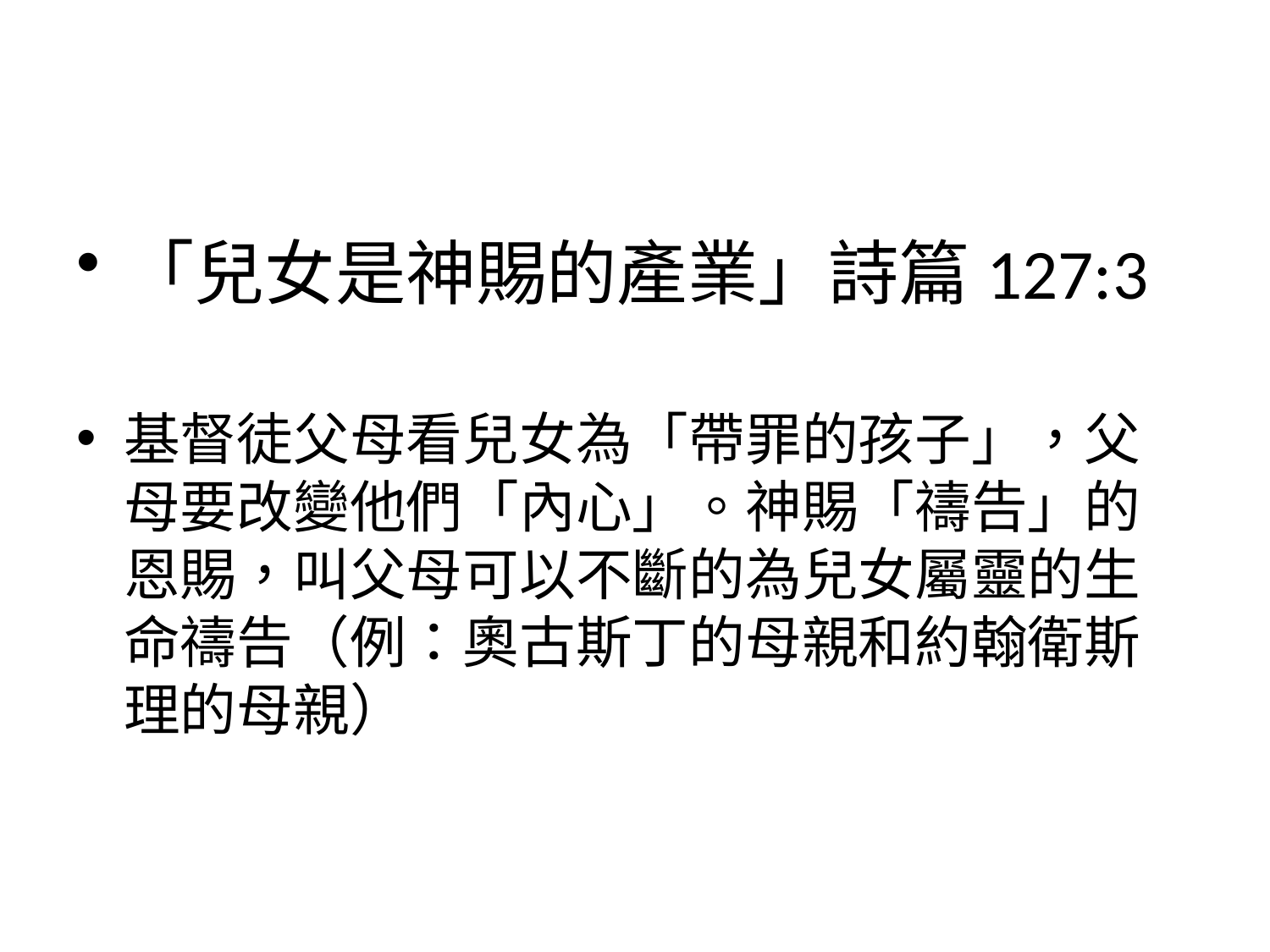

#
「兒女是神賜的產業」詩篇127:3

基督徒父母看兒女為「帶罪的孩子」，父母要改變他們「內心」。神賜「禱告」的恩賜，叫父母可以不斷的為兒女屬靈的生命禱告（例：奧古斯丁的母親和約翰衛斯理的母親）